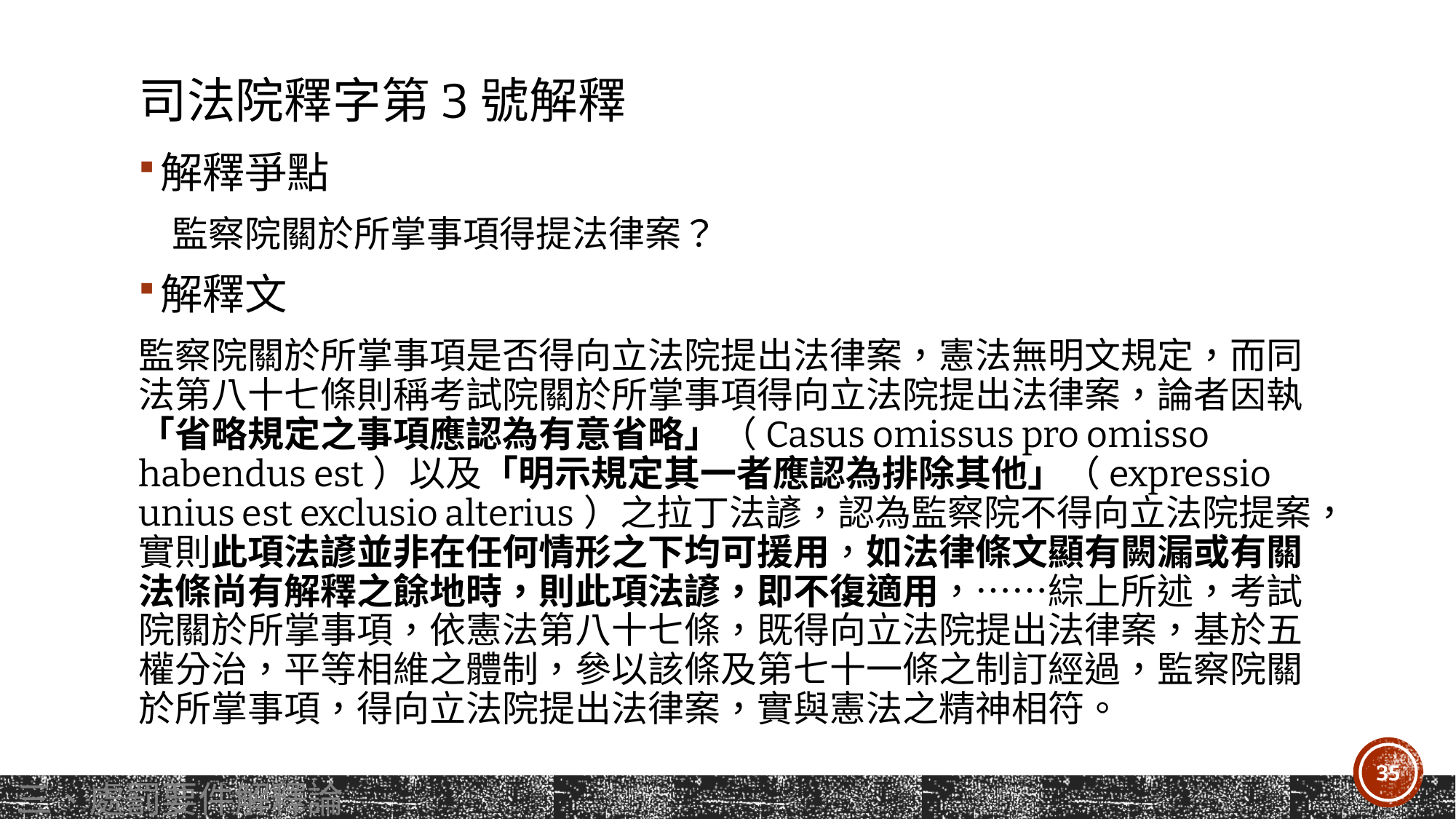

# 司法院釋字第3號解釋
解釋爭點
   監察院關於所掌事項得提法律案？
解釋文
監察院關於所掌事項是否得向立法院提出法律案，憲法無明文規定，而同法第八十七條則稱考試院關於所掌事項得向立法院提出法律案，論者因執「省略規定之事項應認為有意省略」（Casus omissus pro omisso habendus est）以及「明示規定其一者應認為排除其他」（expressio unius est exclusio alterius）之拉丁法諺，認為監察院不得向立法院提案，實則此項法諺並非在任何情形之下均可援用，如法律條文顯有闕漏或有關法條尚有解釋之餘地時，則此項法諺，即不復適用，……綜上所述，考試院關於所掌事項，依憲法第八十七條，既得向立法院提出法律案，基於五權分治，平等相維之體制，參以該條及第七十一條之制訂經過，監察院關於所掌事項，得向立法院提出法律案，實與憲法之精神相符。
35